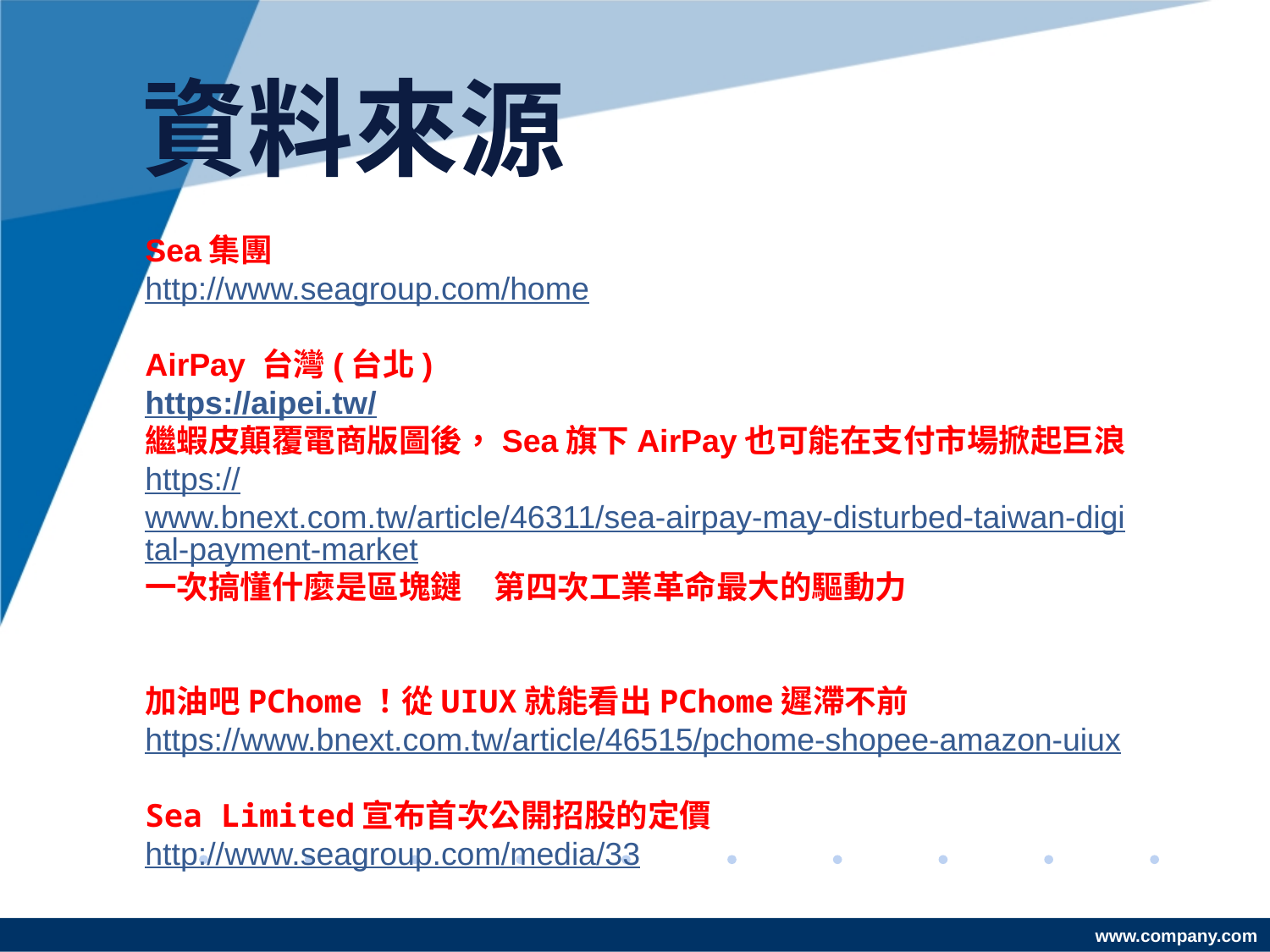

# 資料來源
Sea集團
http://www.seagroup.com/home

AirPay 台灣(台北)
https://aipei.tw/
繼蝦皮顛覆電商版圖後，Sea旗下AirPay也可能在支付市場掀起巨浪
https://www.bnext.com.tw/article/46311/sea-airpay-may-disturbed-taiwan-digital-payment-market
一次搞懂什麼是區塊鏈　第四次工業革命最大的驅動力
http://www.wealth.com.tw/article_in.aspx?nid=8450

加油吧PChome！從UIUX就能看出PChome遲滯不前的競爭力
https://www.bnext.com.tw/article/46515/pchome-shopee-amazon-uiux

Sea Limited宣布首次公開招股的定價
http://www.seagroup.com/media/33